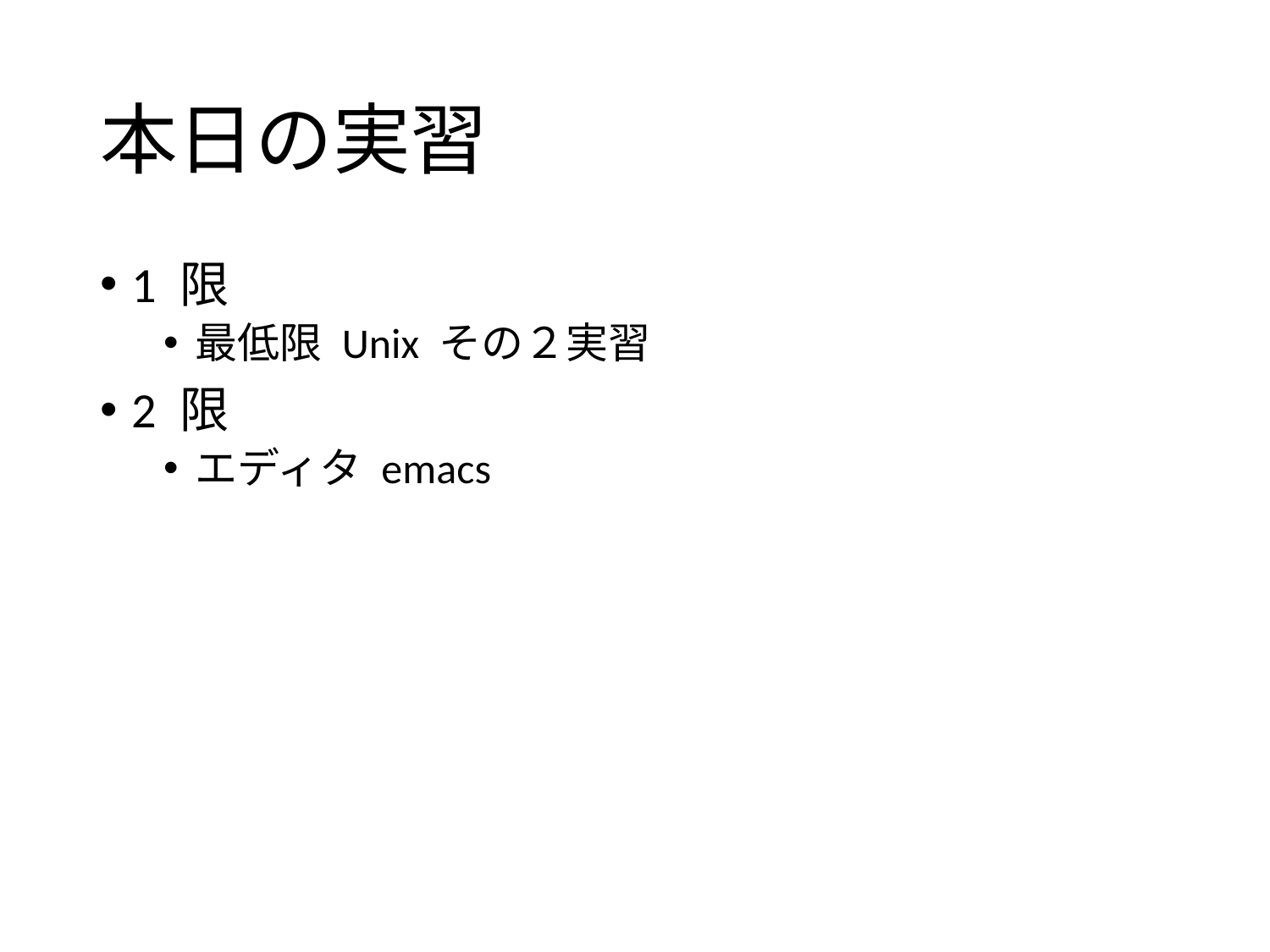

# 本日の実習
1 限
最低限 Unix その２実習
2 限
エディタ emacs